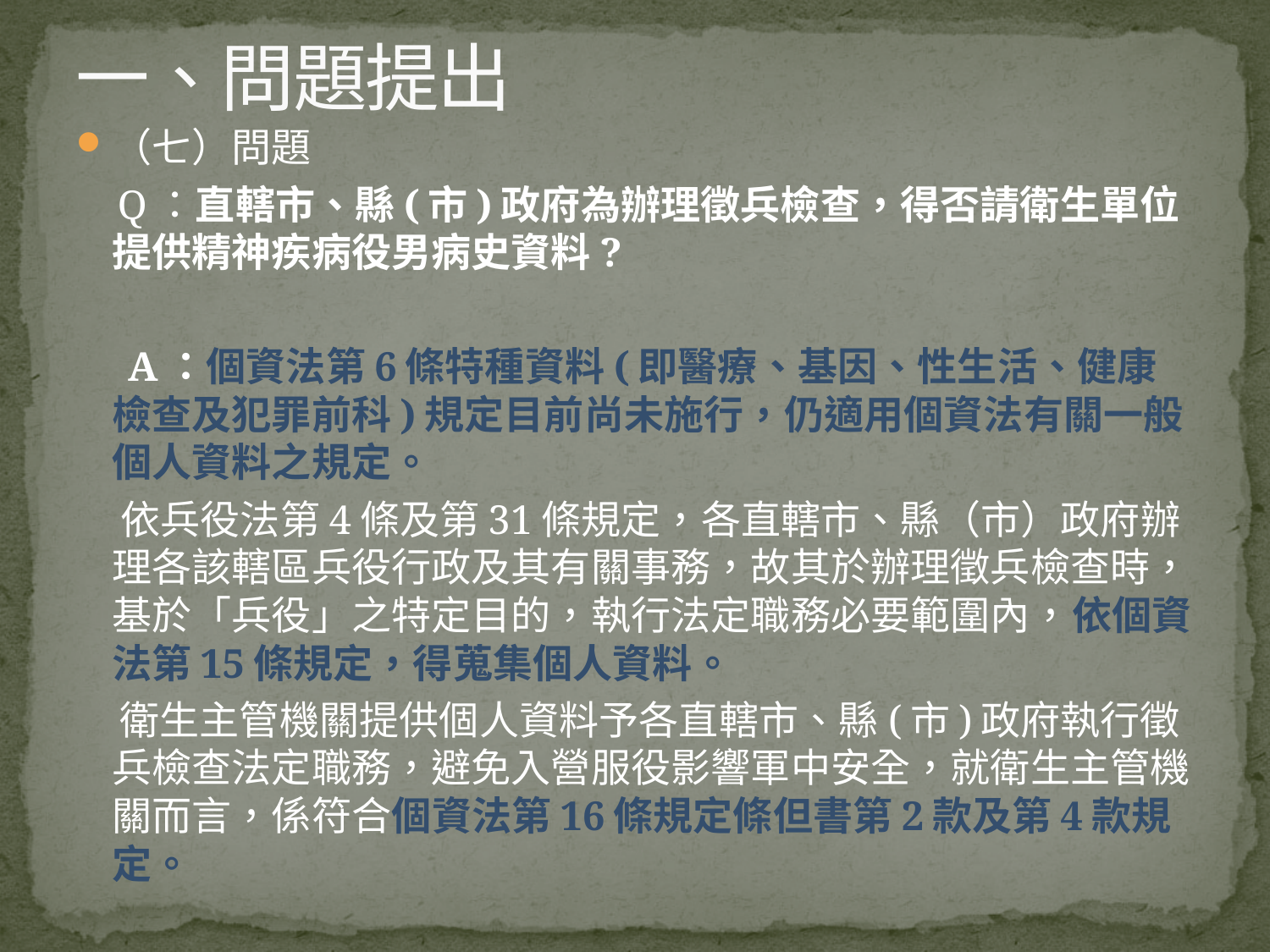

# 一、問題提出
（七）問題
    Q：直轄市、縣(市)政府為辦理徵兵檢查，得否請衛生單位提供精神疾病役男病史資料?

     A：個資法第6條特種資料(即醫療、基因、性生活、健康檢查及犯罪前科)規定目前尚未施行，仍適用個資法有關一般個人資料之規定。
    依兵役法第4條及第31條規定，各直轄市、縣（市）政府辦理各該轄區兵役行政及其有關事務，故其於辦理徵兵檢查時，基於「兵役」之特定目的，執行法定職務必要範圍內，依個資法第15條規定，得蒐集個人資料。
    衛生主管機關提供個人資料予各直轄市、縣(市)政府執行徵兵檢查法定職務，避免入營服役影響軍中安全，就衛生主管機關而言，係符合個資法第16條規定條但書第2款及第4款規定。